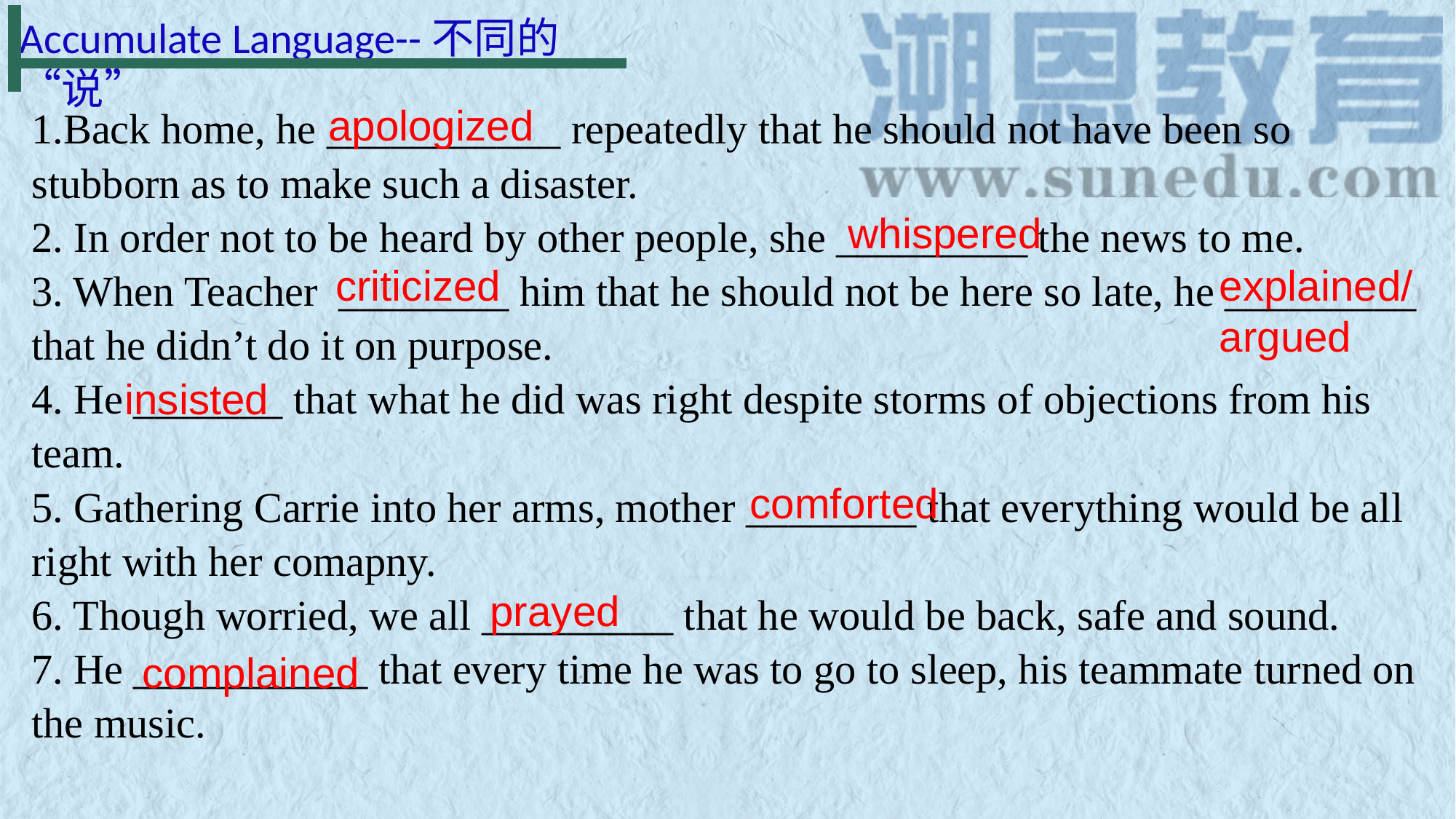

Accumulate Language--不同的“说”

1.Back home, he ___________ repeatedly that he should not have been so stubborn as to make such a disaster.
2. In order not to be heard by other people, she _________ the news to me.
3. When Teacher  ________ him that he should not be here so late, he _________ that he didn’t do it on purpose.
4. He _______ that what he did was right despite storms of objections from his team.
5. Gathering Carrie into her arms, mother ________ that everything would be all right with her comapny.
6. Though worried, we all _________ that he would be back, safe and sound.
7. He ___________ that every time he was to go to sleep, his teammate turned on the music.
apologized
whispered
criticized
explained/ argued
insisted
comforted
prayed
complained